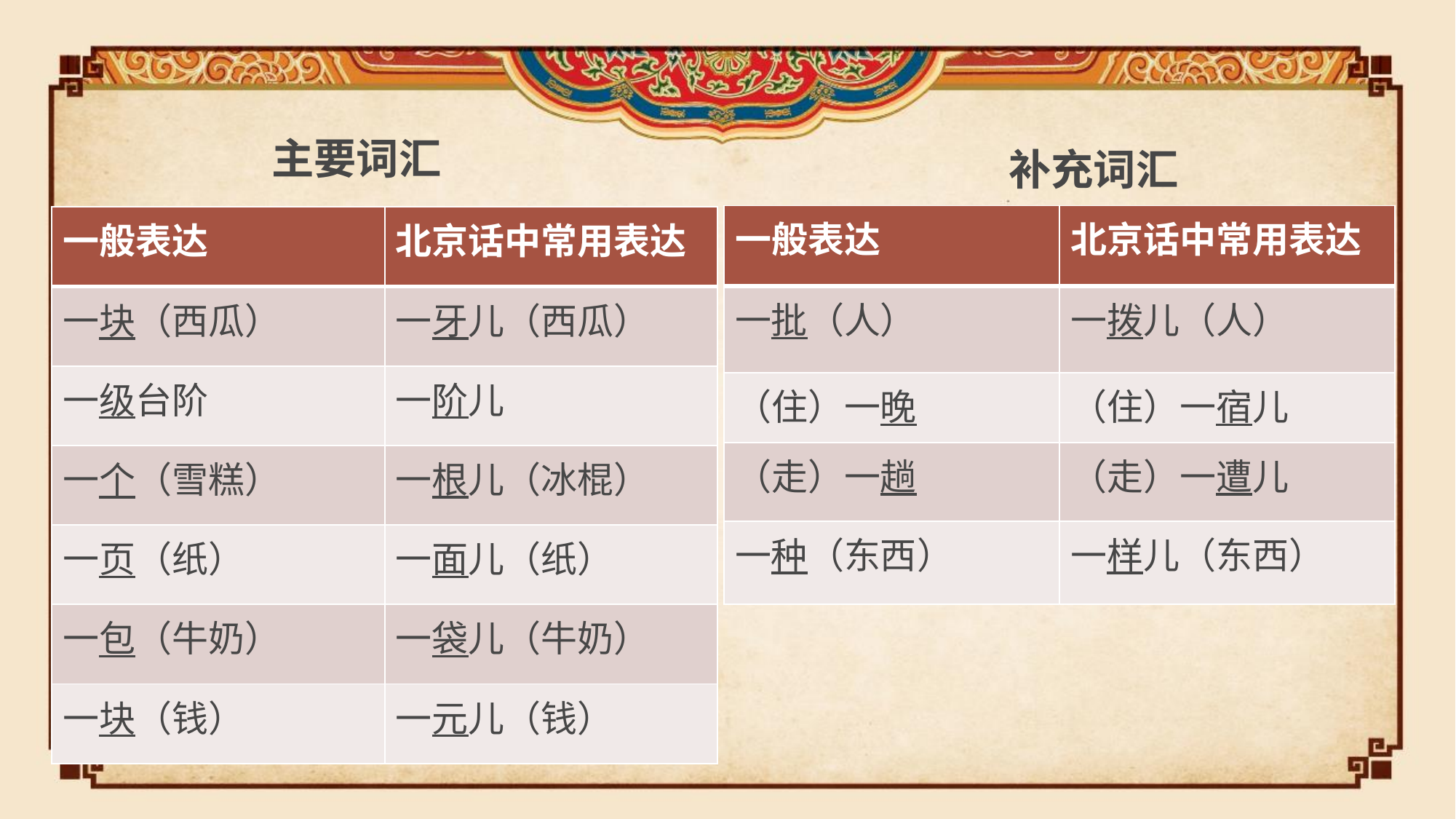

主要词汇
补充词汇

| 一般表达 | 北京话中常用表达 |
| --- | --- |
| 一批（人） | 一拨儿（人） |
| （住）一晚 | （住）一宿儿 |
| （走）一趟 | （走）一遭儿 |
| 一种（东西） | 一样儿（东西） |
| 一般表达 | 北京话中常用表达 |
| --- | --- |
| 一块（西瓜） | 一牙儿（西瓜） |
| 一级台阶 | 一阶儿 |
| 一个（雪糕） | 一根儿（冰棍） |
| 一页（纸） | 一面儿（纸） |
| 一包（牛奶） | 一袋儿（牛奶） |
| 一块（钱） | 一元儿（钱） |